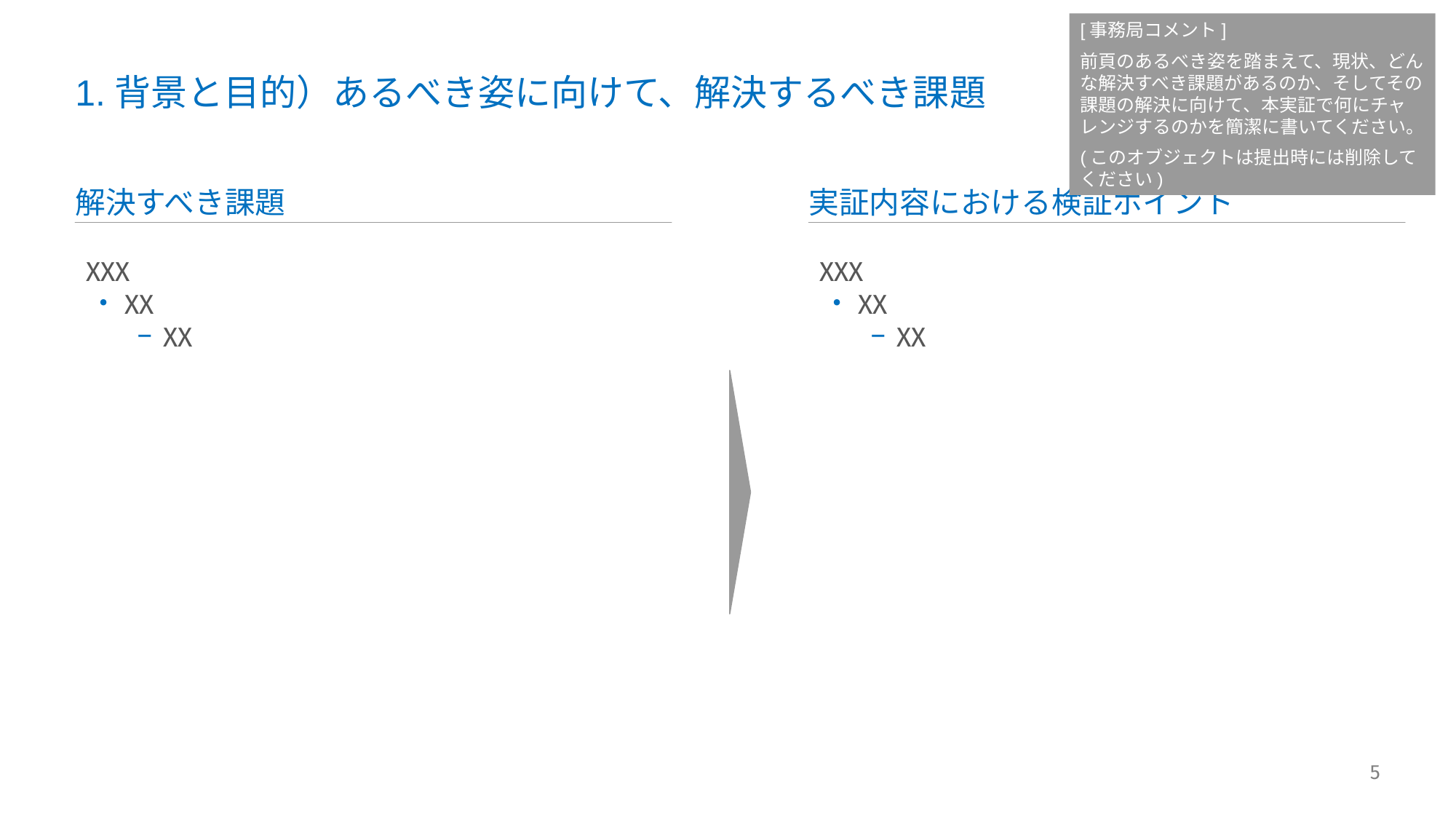

[事務局コメント]
前頁のあるべき姿を踏まえて、現状、どんな解決すべき課題があるのか、そしてその課題の解決に向けて、本実証で何にチャレンジするのかを簡潔に書いてください。
(このオブジェクトは提出時には削除してください)
# 1.背景と目的）あるべき姿に向けて、解決するべき課題
解決すべき課題
実証内容における検証ポイント
XXX
XX
XX
XXX
XX
XX